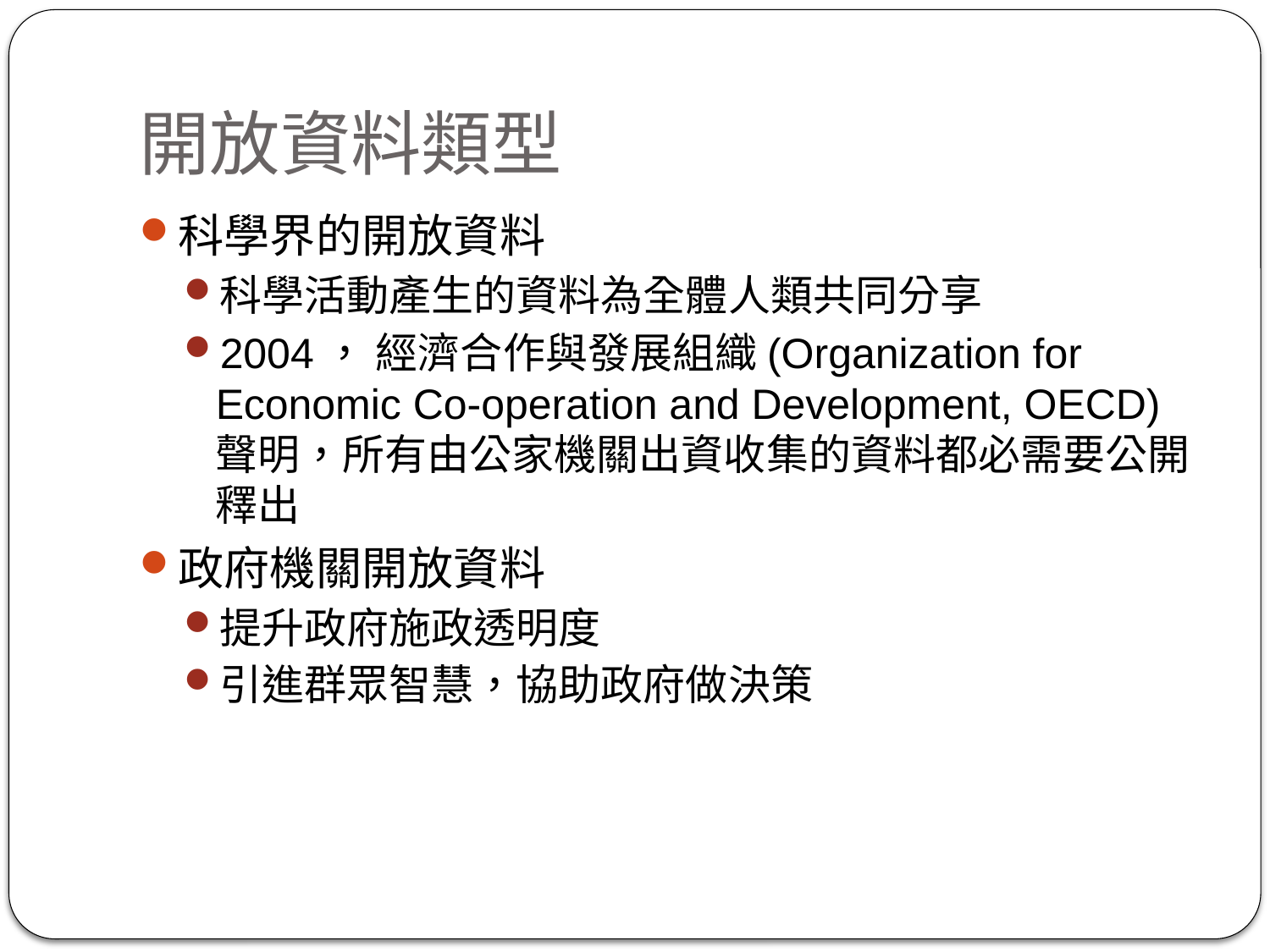

# 開放資料類型
科學界的開放資料
科學活動產生的資料為全體人類共同分享
2004， 經濟合作與發展組織(Organization for Economic Co-operation and Development, OECD) 聲明，所有由公家機關出資收集的資料都必需要公開釋出
政府機關開放資料
提升政府施政透明度
引進群眾智慧，協助政府做決策